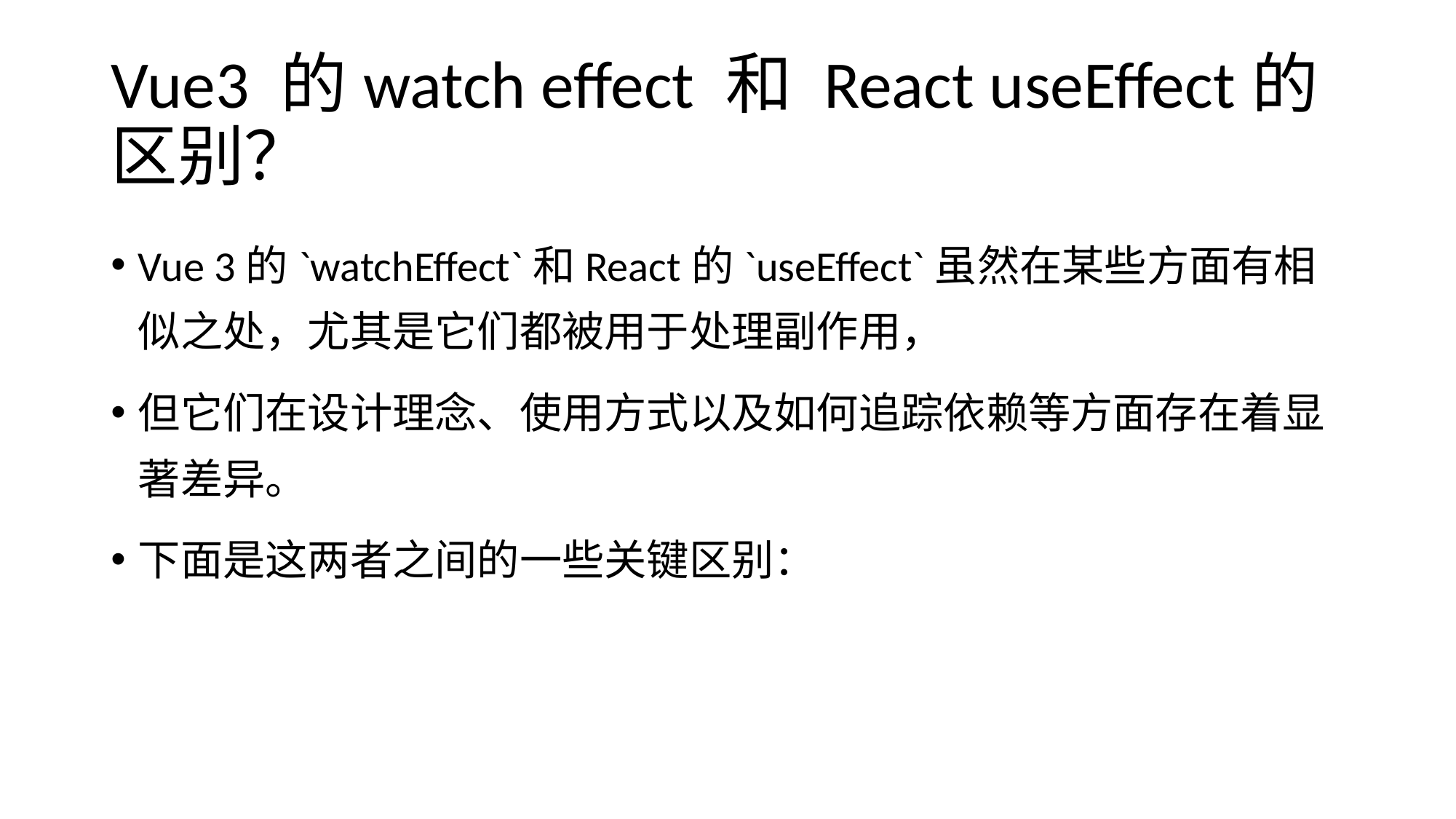

# Vue3 的watch effect 和 React useEffect的区别？
Vue 3的`watchEffect`和React的`useEffect`虽然在某些方面有相似之处，尤其是它们都被用于处理副作用，
但它们在设计理念、使用方式以及如何追踪依赖等方面存在着显著差异。
下面是这两者之间的一些关键区别：